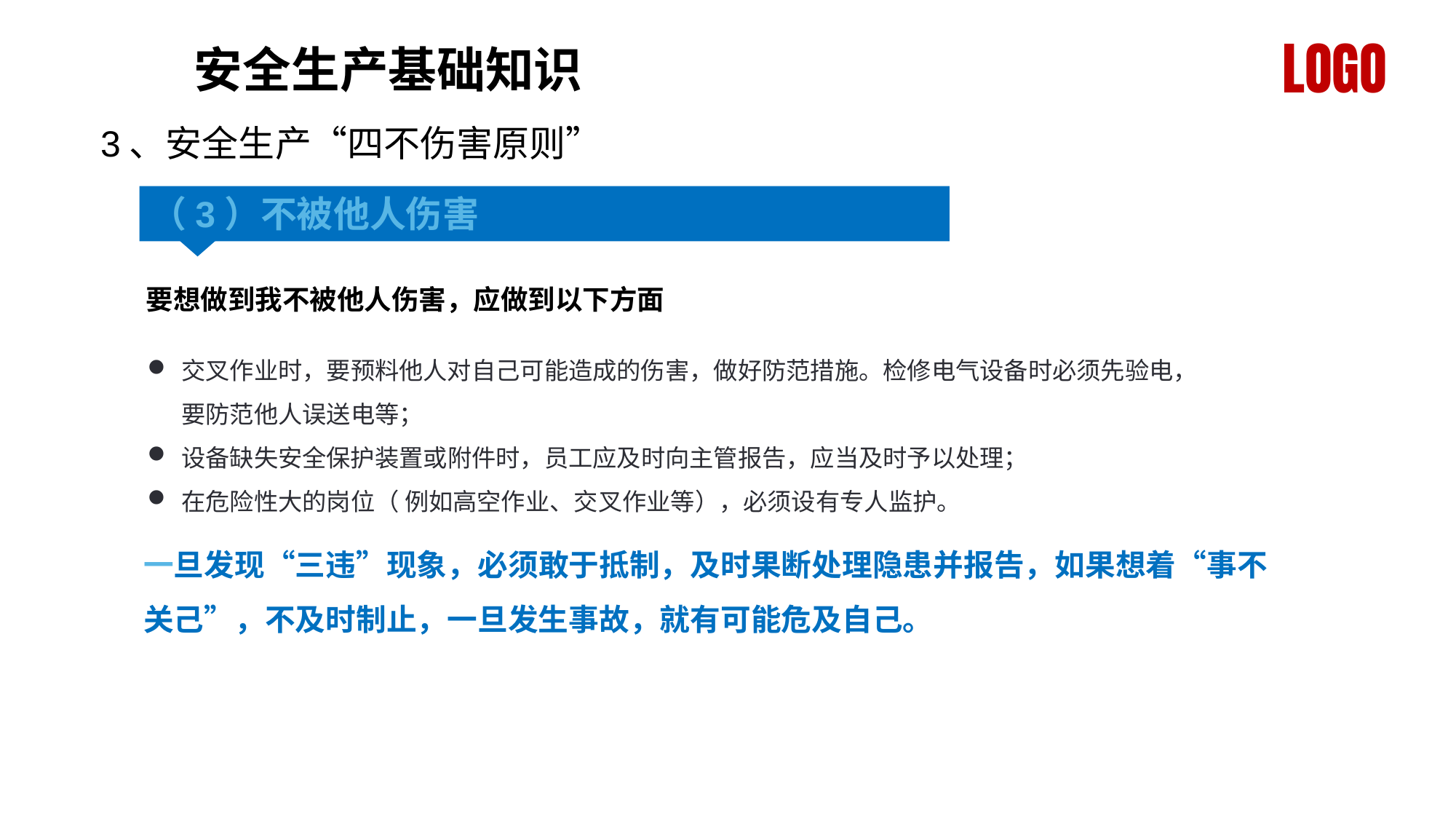

安全生产基础知识
3、安全生产“四不伤害原则”
（3）不被他人伤害

要想做到我不被他人伤害，应做到以下方面
交叉作业时，要预料他人对自己可能造成的伤害，做好防范措施。检修电气设备时必须先验电，要防范他人误送电等；
设备缺失安全保护装置或附件时，员工应及时向主管报告，应当及时予以处理；
在危险性大的岗位（ 例如高空作业、交叉作业等），必须设有专人监护。
一旦发现“三违”现象，必须敢于抵制，及时果断处理隐患并报告，如果想着“事不关己”，不及时制止，一旦发生事故，就有可能危及自己。